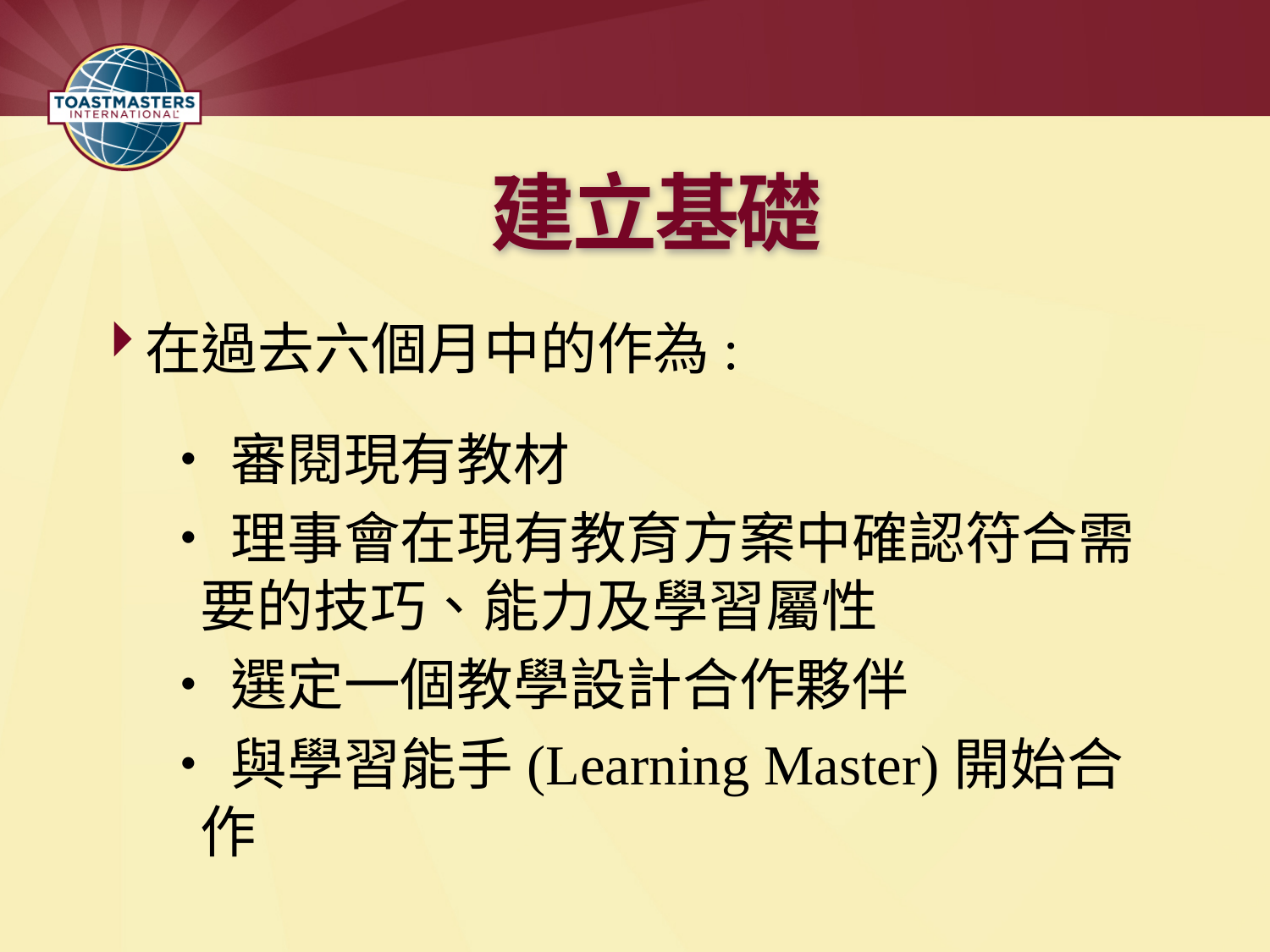

# 建立基礎
在過去六個月中的作為:
•審閱現有教材
•理事會在現有教育方案中確認符合需要的技巧、能力及學習屬性
•選定一個教學設計合作夥伴
•與學習能手(Learning Master)開始合作